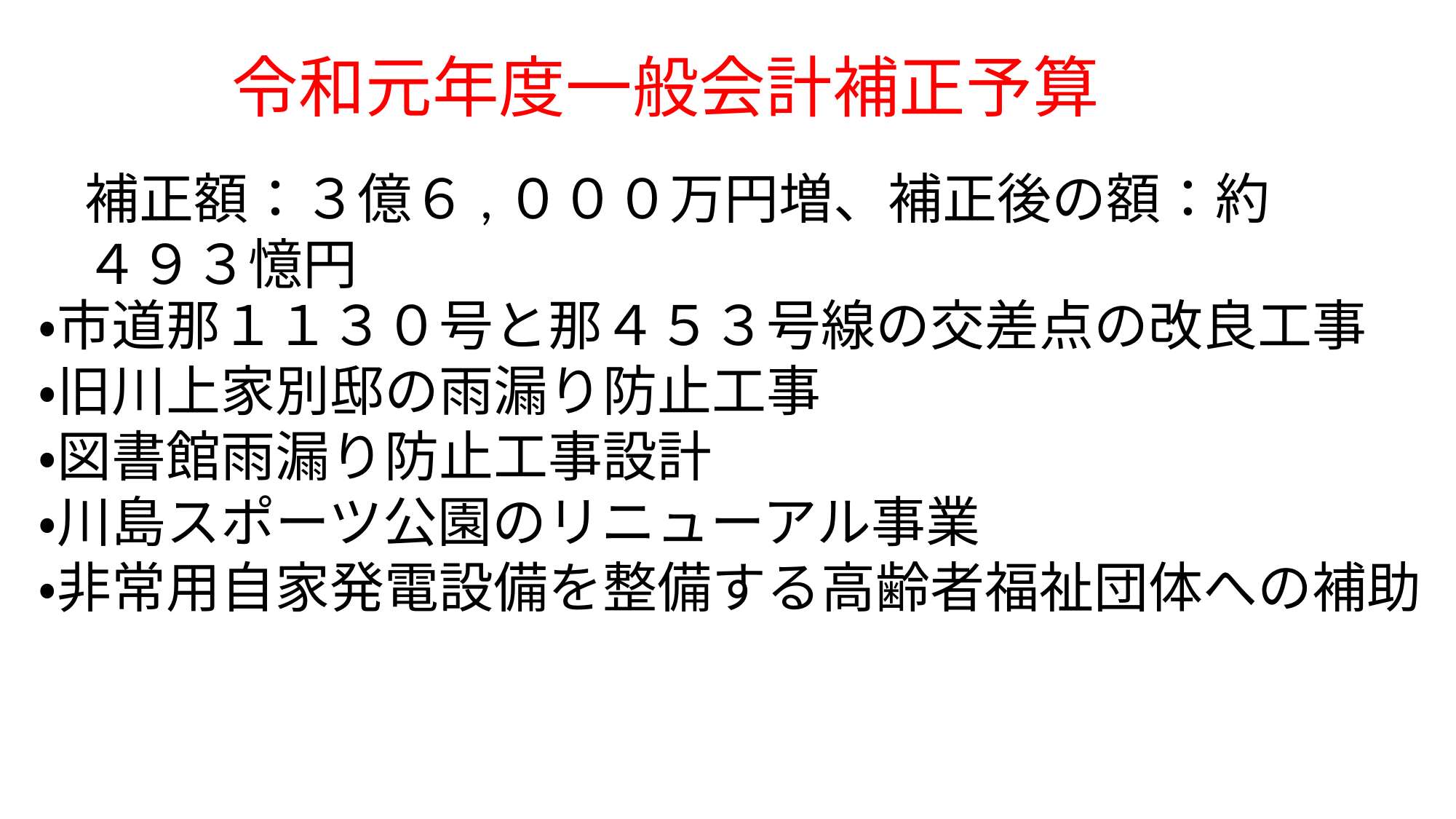

令和元年度一般会計補正予算
補正額：３億６,０００万円増、補正後の額：約４９３憶円
・市道那１１３０号と那４５３号線の交差点の改良工事
・旧川上家別邸の雨漏り防止工事
・図書館雨漏り防止工事設計
・川島スポーツ公園のリニューアル事業
・非常用自家発電設備を整備する高齢者福祉団体への補助